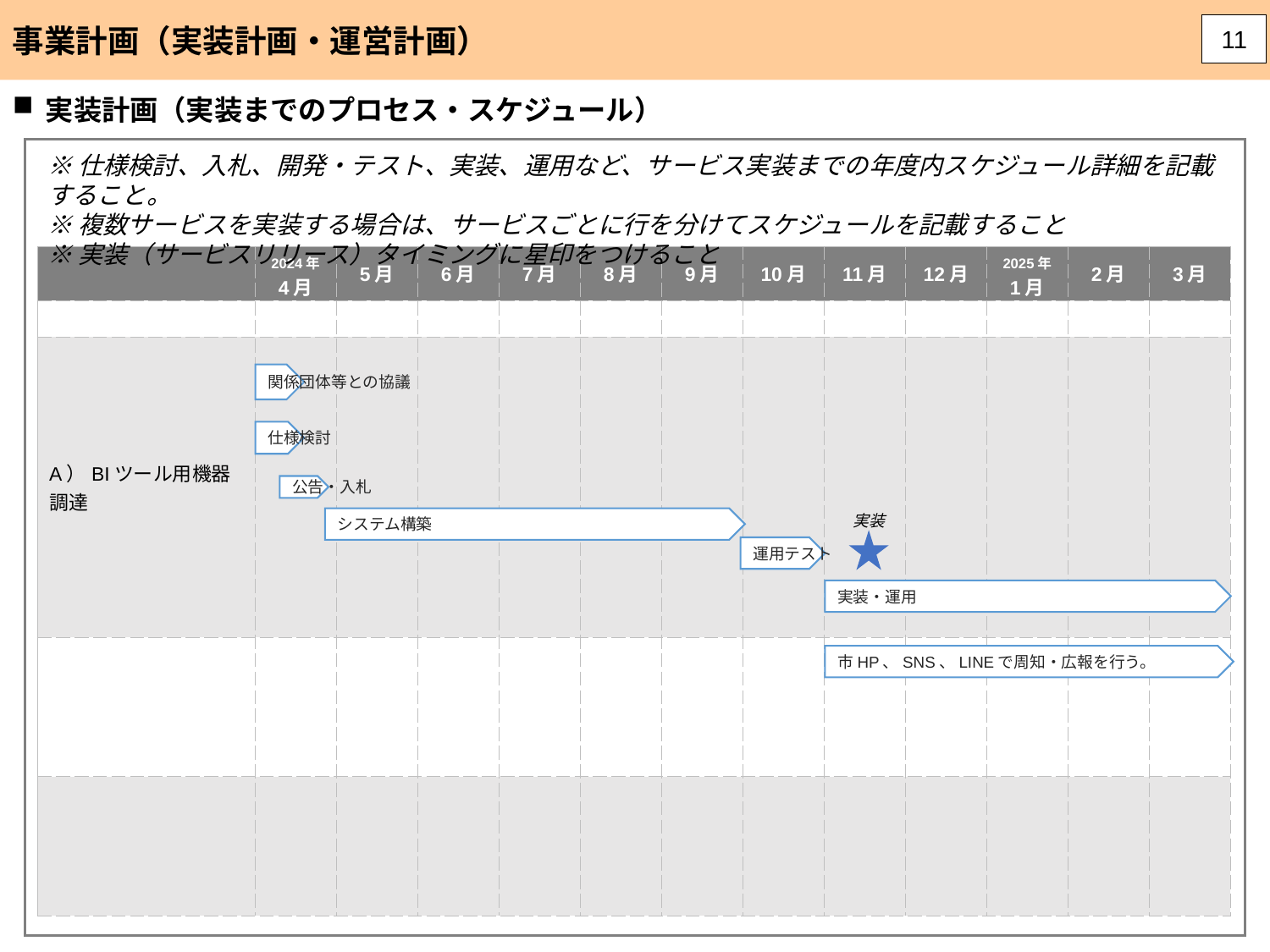

事業計画（実装計画・運営計画）
11
実装計画（実装までのプロセス・スケジュール）
記載例

※仕様検討、入札、開発・テスト、実装、運用など、サービス実装までの年度内スケジュール詳細を記載すること。
※複数サービスを実装する場合は、サービスごとに行を分けてスケジュールを記載すること
※実装（サービスリリース）タイミングに星印をつけること
|  | 2024年 4月 | 5月 | 6月 | 7月 | 8月 | 9月 | 10月 | 11月 | 12月 | 2025年 1月 | 2月 | 3月 |
| --- | --- | --- | --- | --- | --- | --- | --- | --- | --- | --- | --- | --- |
|  |  |  |  |  |  |  |  |  |  |  |  |  |
| A）BIツール用機器調達 |  |  |  |  |  |  |  |  |  |  |  |  |
|  |  |  |  |  |  |  |  |  |  |  |  |  |
|  |  |  |  |  |  |  |  |  |  |  |  |  |
・事業費の記載は不要ですので、削除願います。
・周知広報の取り組みについても記載願います。
関係団体等との協議
仕様検討
公告・入札
実装

システム構築
運用テスト
実装・運用
市HP、SNS、LINEで周知・広報を行う。